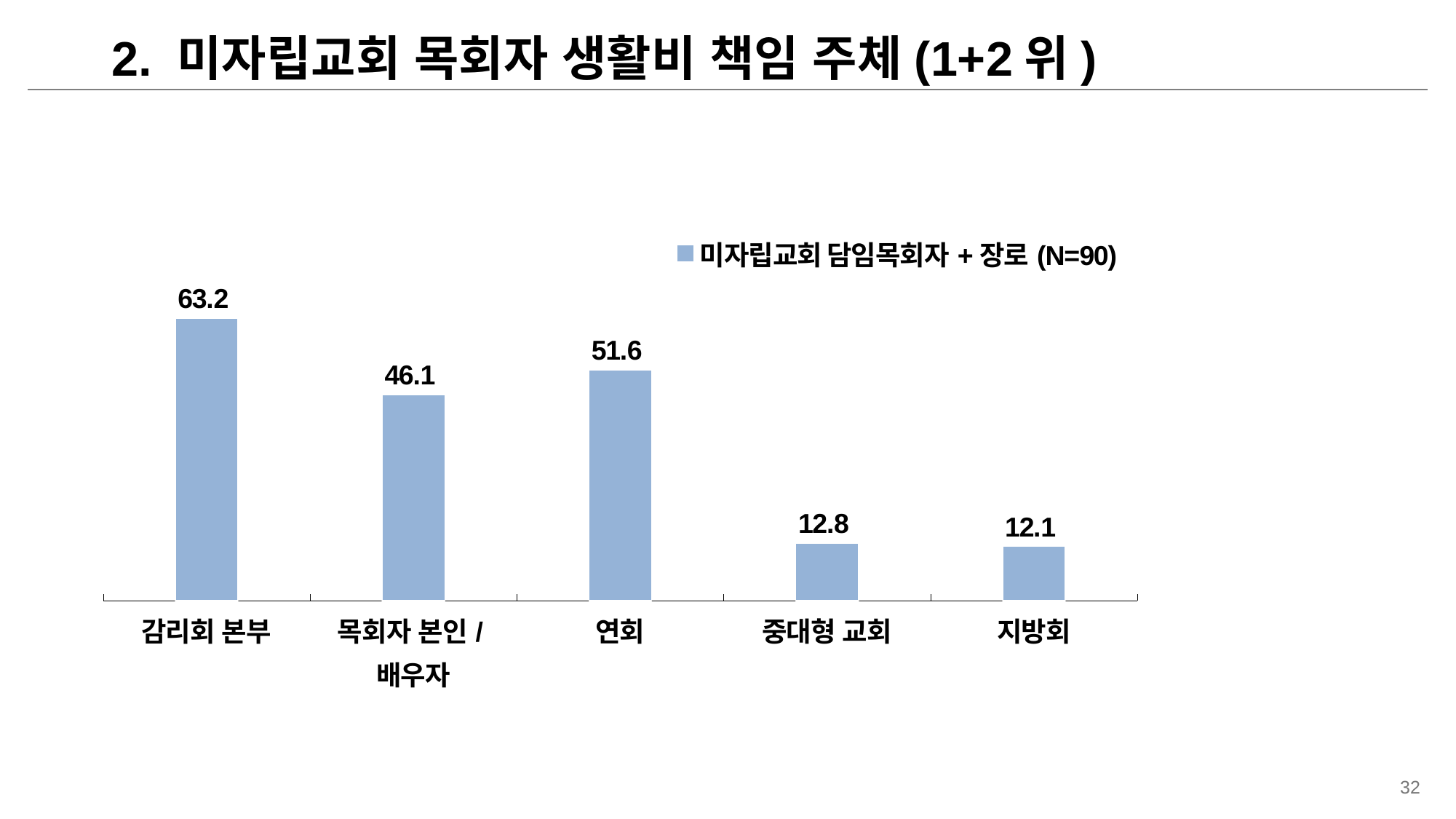

2. 미자립교회 목회자 생활비 책임 주체(1+2위)

### Chart

| Category | 미자립교회 담임목회자+장로(N=90) |
|---|---|
| 감리회 본부 | 목회자 본인/배우자 | 연회 | 중대형 교회 | 지방회 |
| --- | --- | --- | --- | --- |